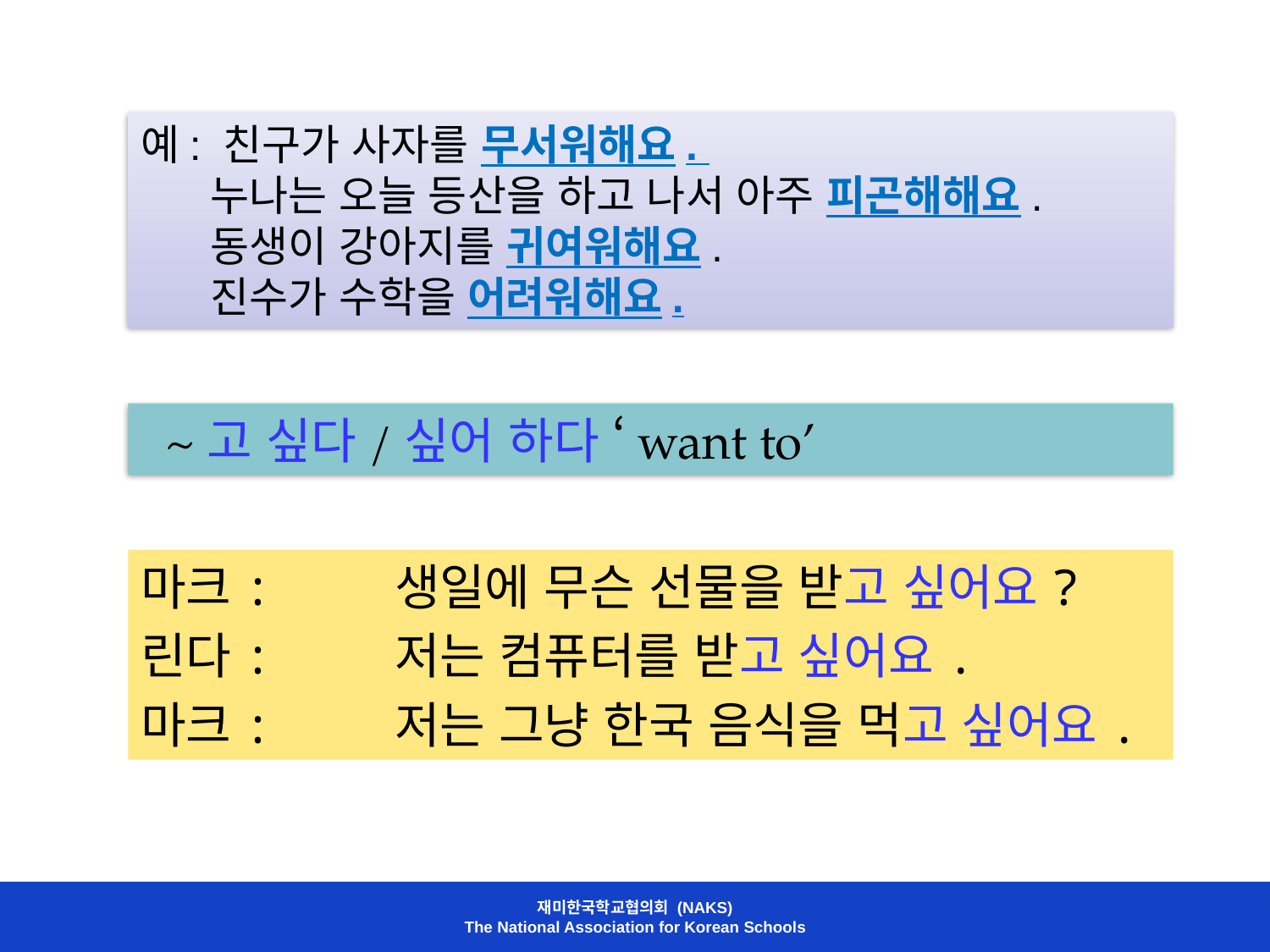

예: 친구가 사자를 무서워해요.
     누나는 오늘 등산을 하고 나서 아주 피곤해해요.
     동생이 강아지를 귀여워해요.
     진수가 수학을 어려워해요.
  ~고 싶다/싶어 하다 ‘want to’
마크:	생일에 무슨 선물을 받고 싶어요?
린다:	저는 컴퓨터를 받고 싶어요.
마크:	저는 그냥 한국 음식을 먹고 싶어요.
재미한국학교협의회 (NAKS)
The National Association for Korean Schools